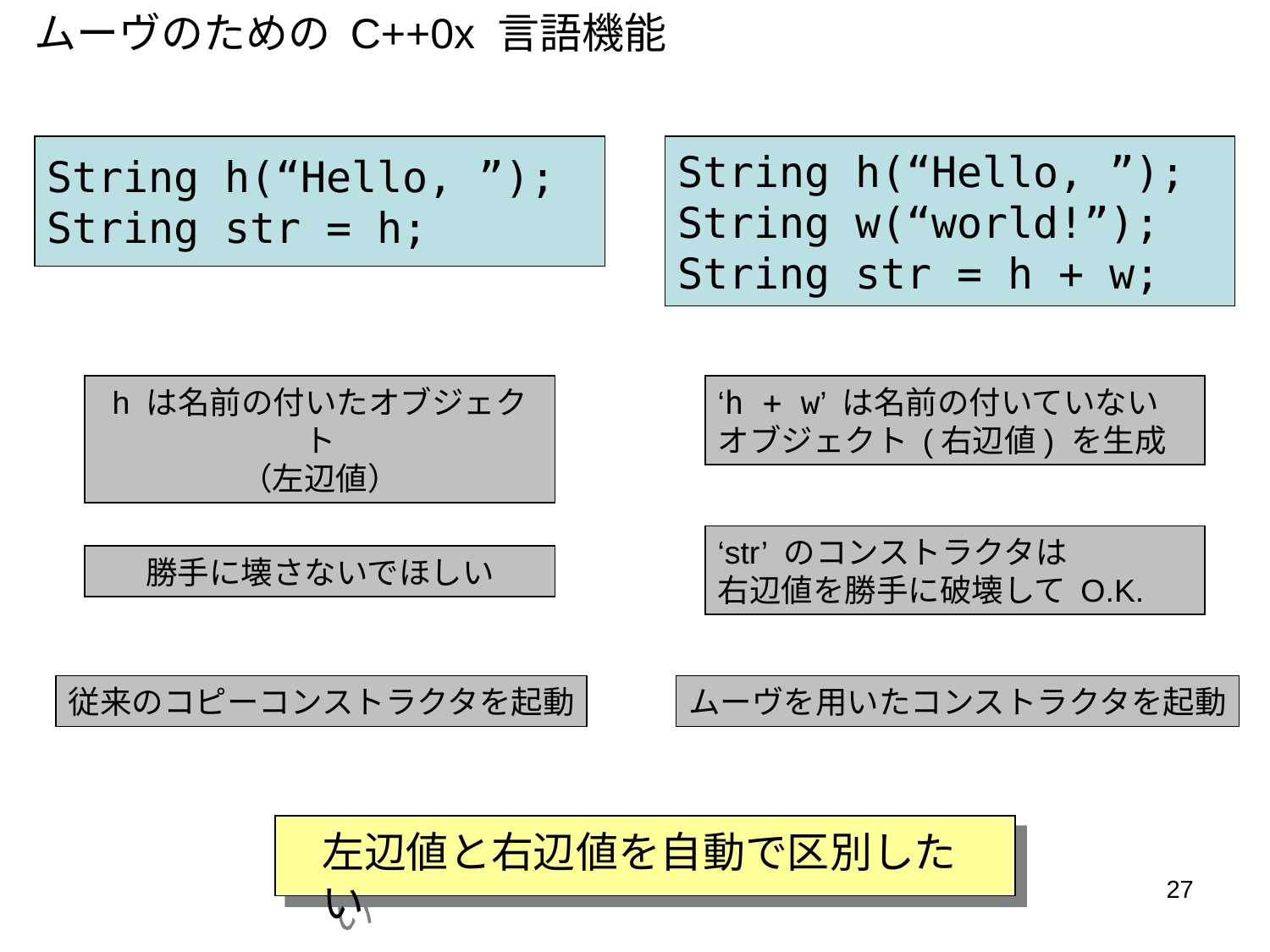

ムーヴのための C++0x 言語機能
String h(“Hello, ”);
String str = h;
String h(“Hello, ”);
String w(“world!”);
String str = h + w;
h は名前の付いたオブジェクト
（左辺値）
‘h + w’ は名前の付いていない
オブジェクト (右辺値) を生成
‘str’ のコンストラクタは
右辺値を勝手に破壊して O.K.
勝手に壊さないでほしい
従来のコピーコンストラクタを起動
ムーヴを用いたコンストラクタを起動
左辺値と右辺値を自動で区別したい
27